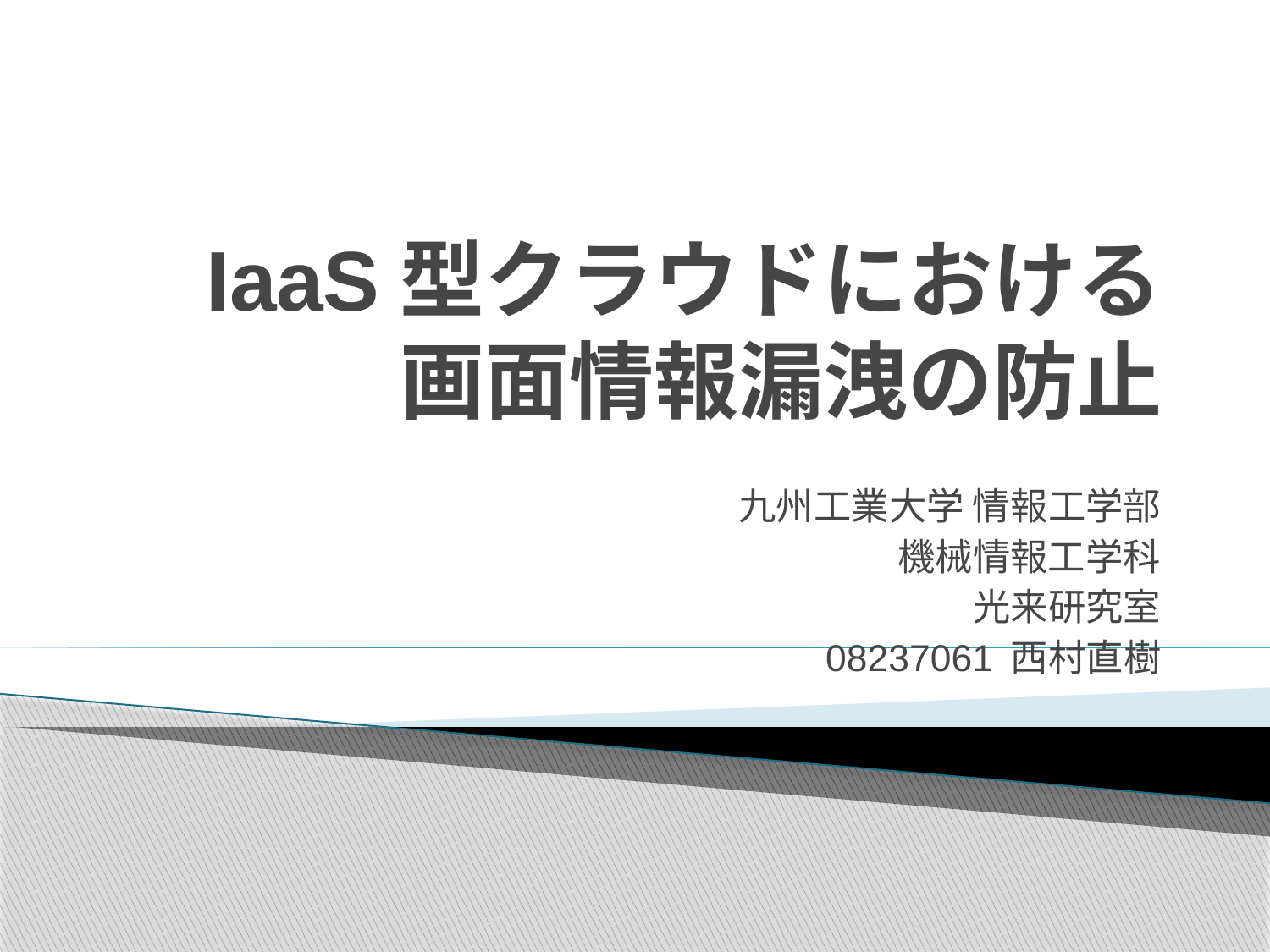

# IaaS型クラウドにおける 画面情報漏洩の防止
九州工業大学 情報工学部
機械情報工学科
光来研究室
08237061 西村直樹